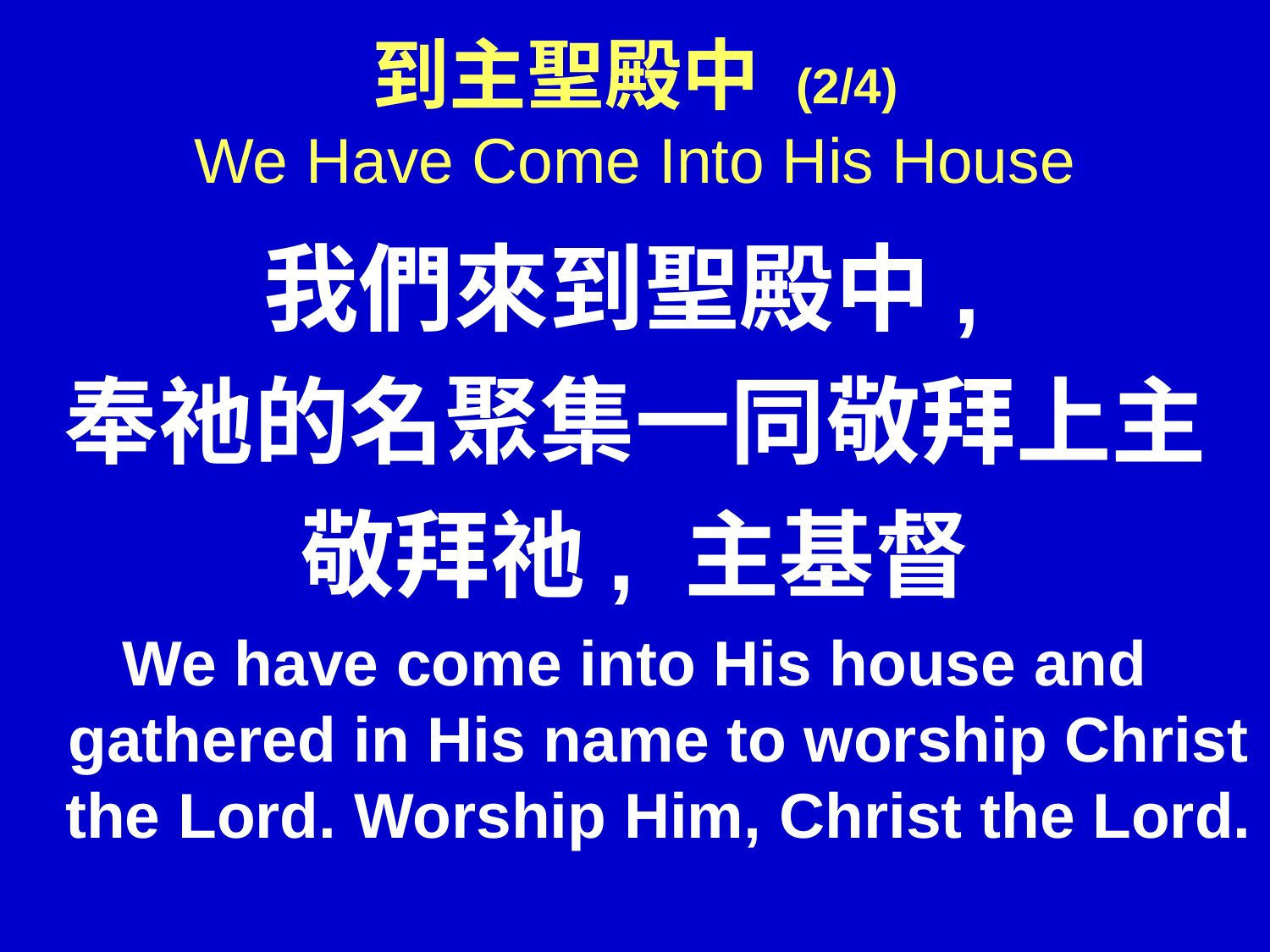

# 到主聖殿中 (2/4) We Have Come Into His House
我們來到聖殿中,
奉祂的名聚集一同敬拜上主
敬拜祂, 主基督
We have come into His house and gathered in His name to worship Christ the Lord. Worship Him, Christ the Lord.